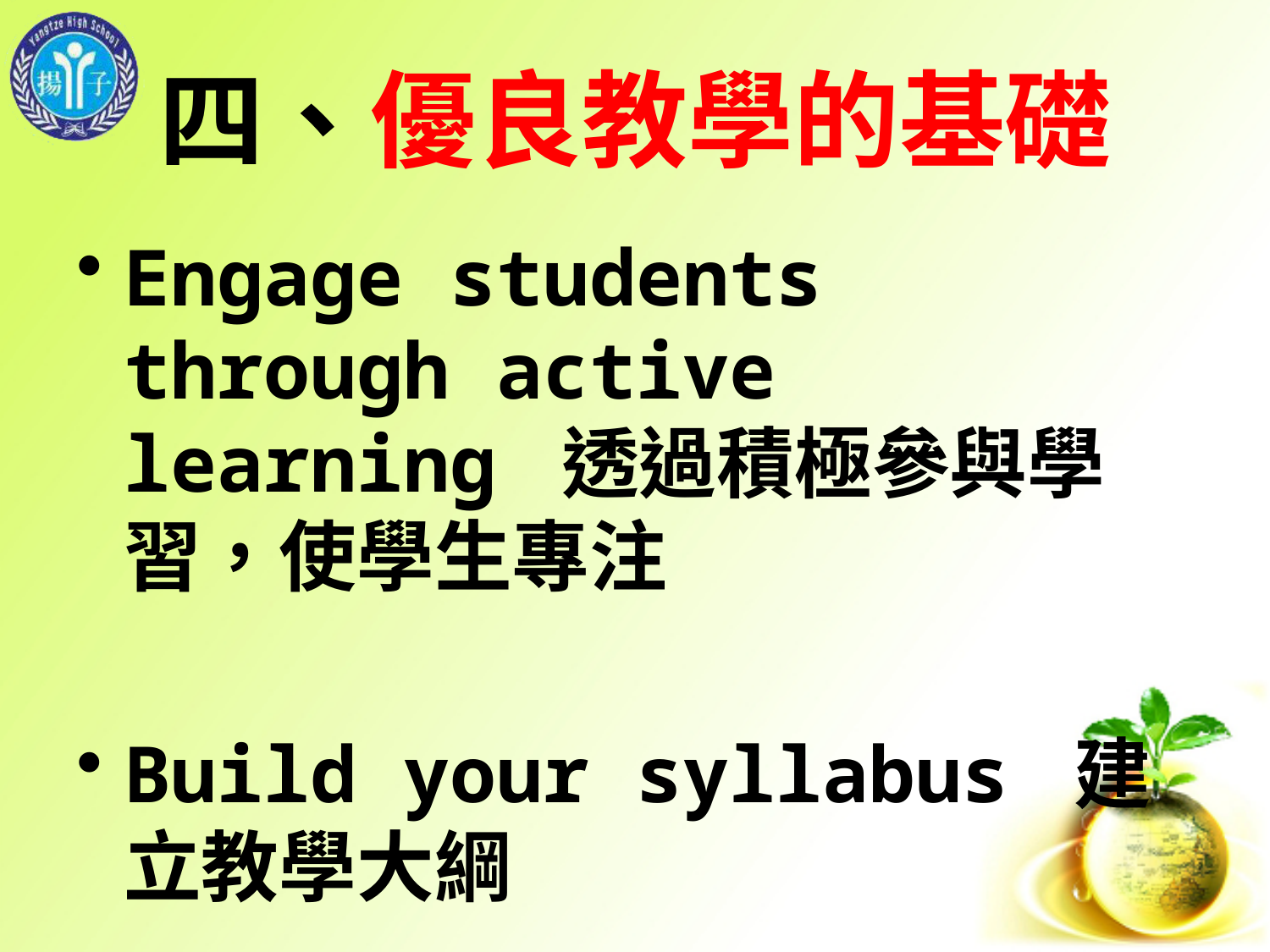

# 四、優良教學的基礎
Engage students through active learning 透過積極參與學習，使學生專注

Build your syllabus 建立教學大綱